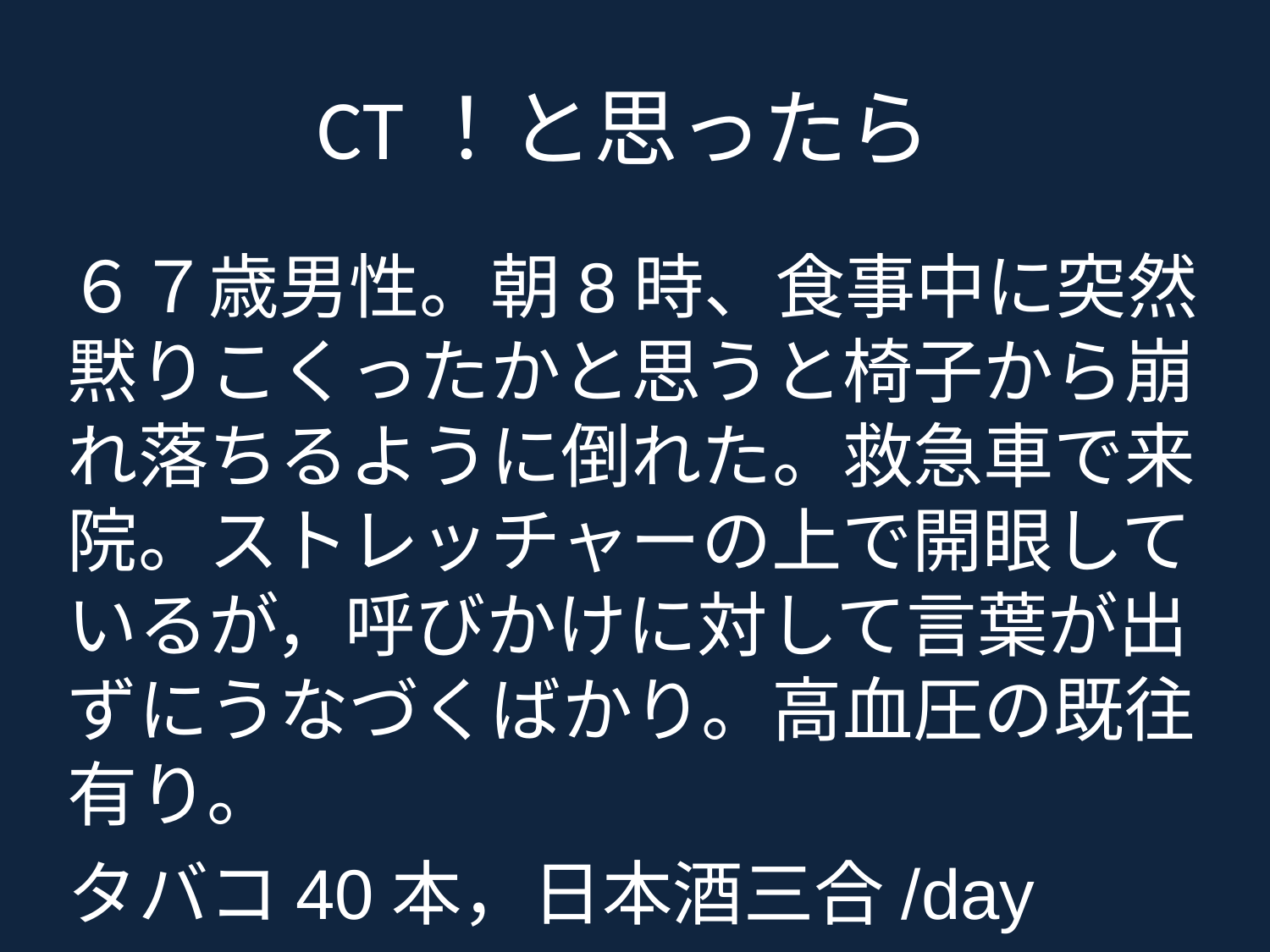

# CT！と思ったら
６７歳男性。朝8時、食事中に突然黙りこくったかと思うと椅子から崩れ落ちるように倒れた。救急車で来院。ストレッチャーの上で開眼しているが，呼びかけに対して言葉が出ずにうなづくばかり。高血圧の既往有り。
タバコ40本，日本酒三合/day